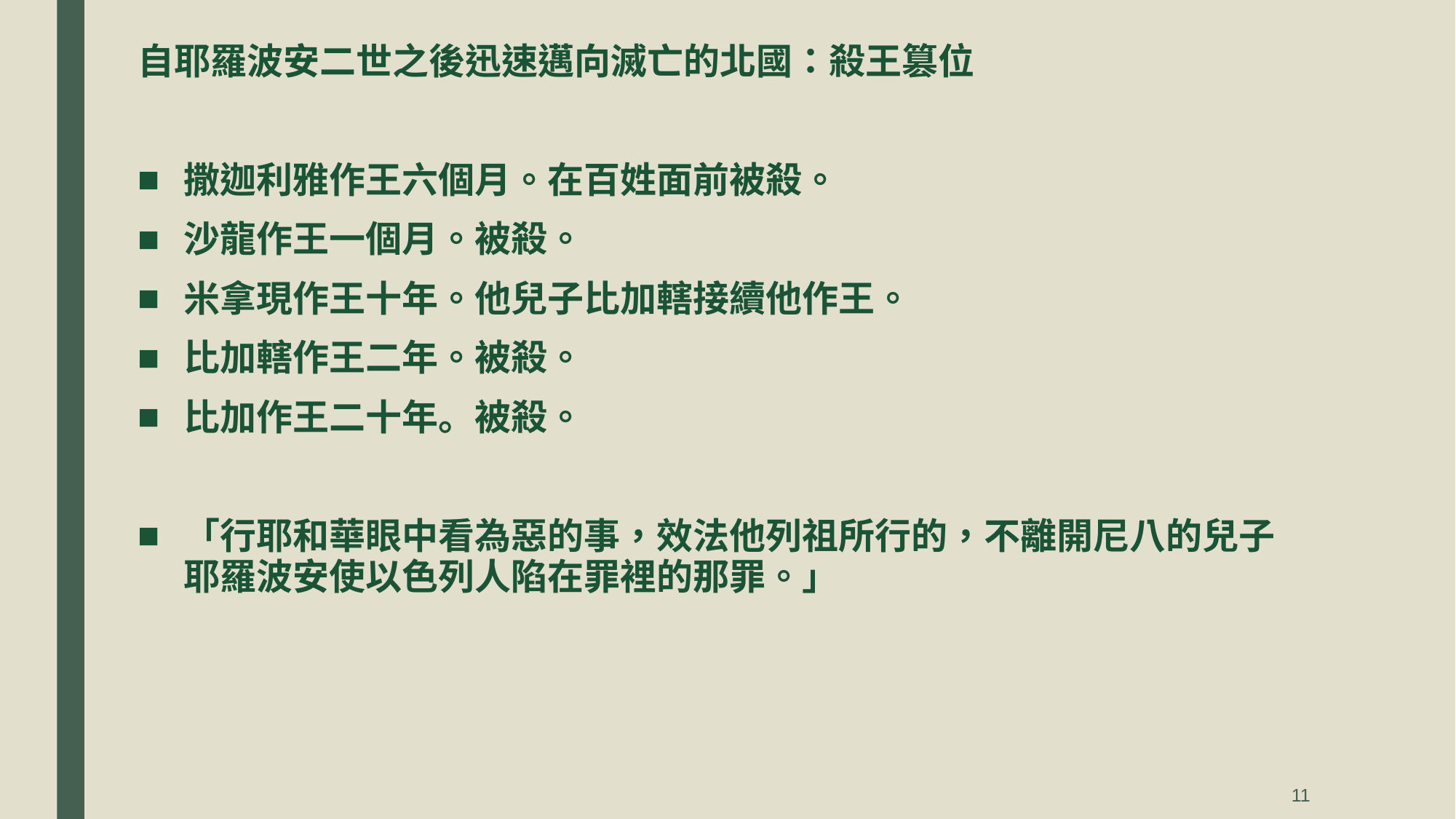

自耶羅波安二世之後迅速邁向滅亡的北國：殺王篡位

撒迦利雅作王六個月。在百姓面前被殺。
沙龍作王一個月。被殺。
米拿現作王十年。他兒子比加轄接續他作王。
比加轄作王二年。被殺。
比加作王二十年。被殺。

「行耶和華眼中看為惡的事，效法他列祖所行的，不離開尼八的兒子耶羅波安使以色列人陷在罪裡的那罪。」

11